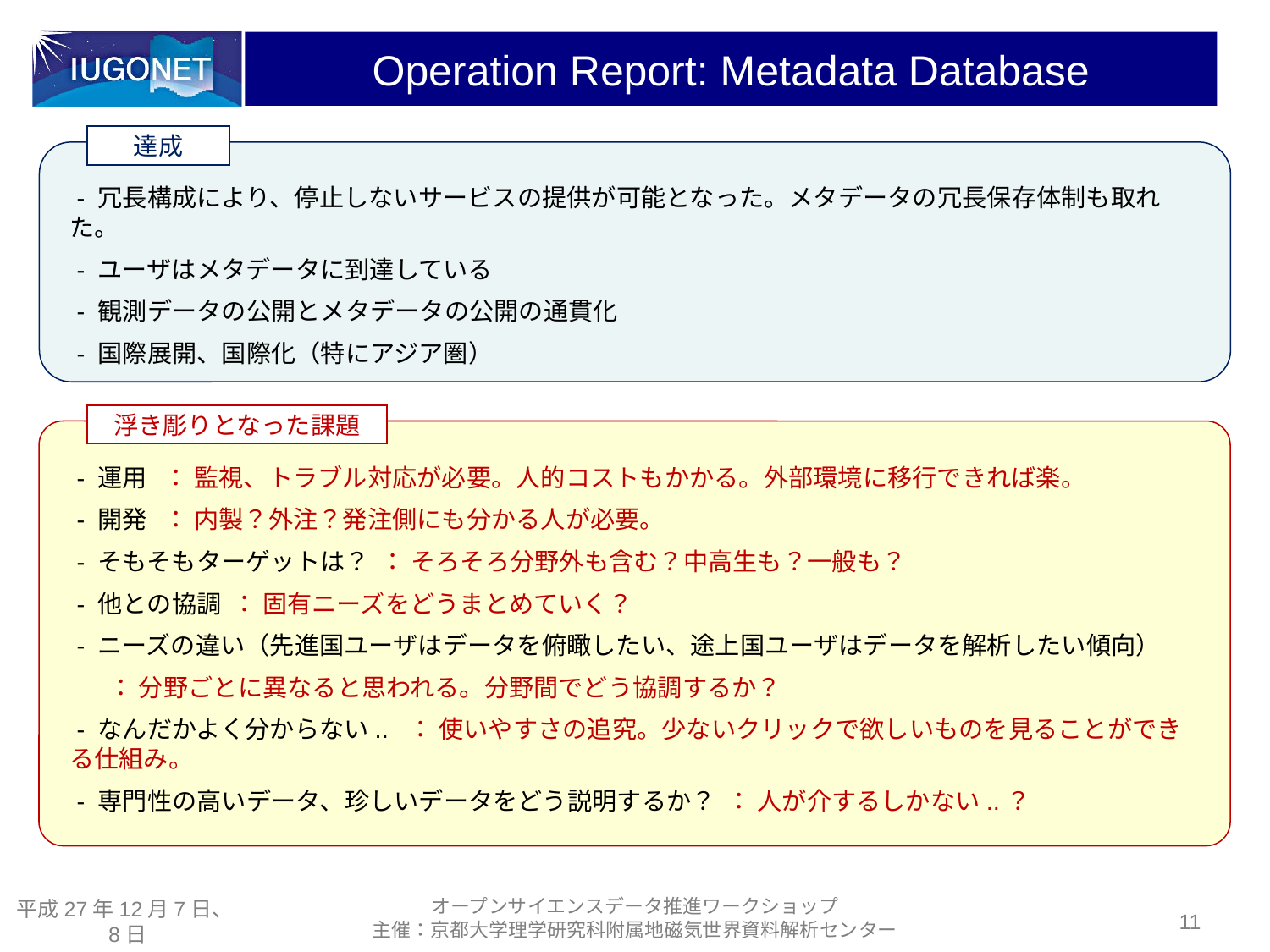

# Operation Report: Metadata Database
達成

 - 冗長構成により、停止しないサービスの提供が可能となった。メタデータの冗長保存体制も取れた。
 - ユーザはメタデータに到達している
 - 観測データの公開とメタデータの公開の通貫化
 - 国際展開、国際化（特にアジア圏）
浮き彫りとなった課題

 - 運用   ： 監視、トラブル対応が必要。人的コストもかかる。外部環境に移行できれば楽。
 - 開発   ： 内製？外注？発注側にも分かる人が必要。
 - そもそもターゲットは？  ： そろそろ分野外も含む？中高生も？一般も？
 - 他との協調  ： 固有ニーズをどうまとめていく？
 - ニーズの違い（先進国ユーザはデータを俯瞰したい、途上国ユーザはデータを解析したい傾向）
      ： 分野ごとに異なると思われる。分野間でどう協調するか？
 - なんだかよく分からない..  ： 使いやすさの追究。少ないクリックで欲しいものを見ることができる仕組み。
 - 専門性の高いデータ、珍しいデータをどう説明するか？  ： 人が介するしかない..？
オープンサイエンスデータ推進ワークショップ
主催：京都大学理学研究科附属地磁気世界資料解析センター
平成27年12月7日、8日
11